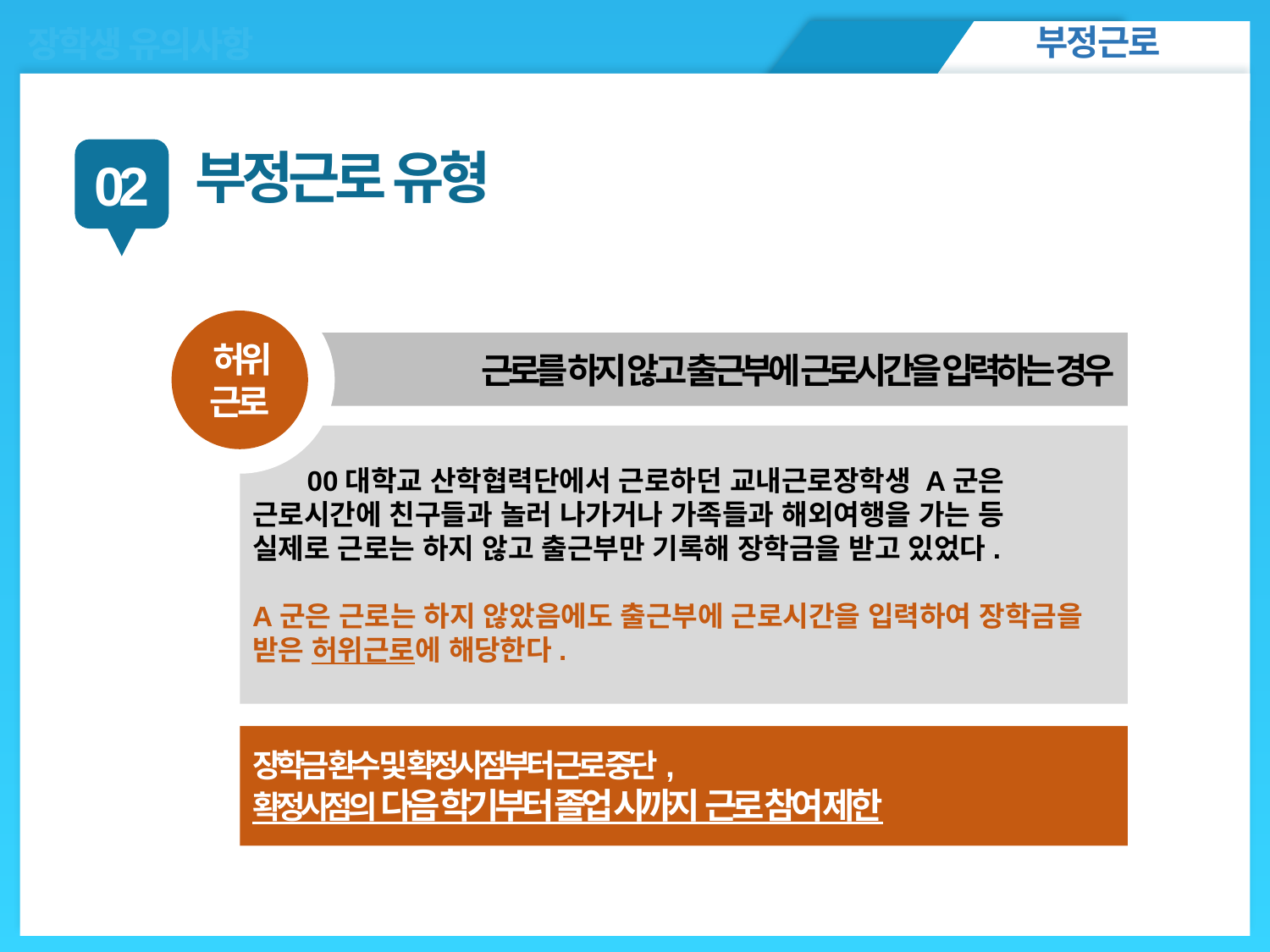

부정근로
장학생 유의사항

ㅇㅁㄴㅇㄴㅇ

부정근로 유형
02

허위근로
허위근로
근로를 하지 않고 출근부에 근로시간을 입력하는 경우
       00대학교 산학협력단에서 근로하던 교내근로장학생 A군은
근로시간에 친구들과 놀러 나가거나 가족들과 해외여행을 가는 등
실제로 근로는 하지 않고 출근부만 기록해 장학금을 받고 있었다.

A군은 근로는 하지 않았음에도 출근부에 근로시간을 입력하여 장학금을 받은 허위근로에 해당한다.
장학금 환수 및 확정시점부터 근로 중단,
확정시점의 다음 학기부터 졸업 시까지  근로 참여 제한